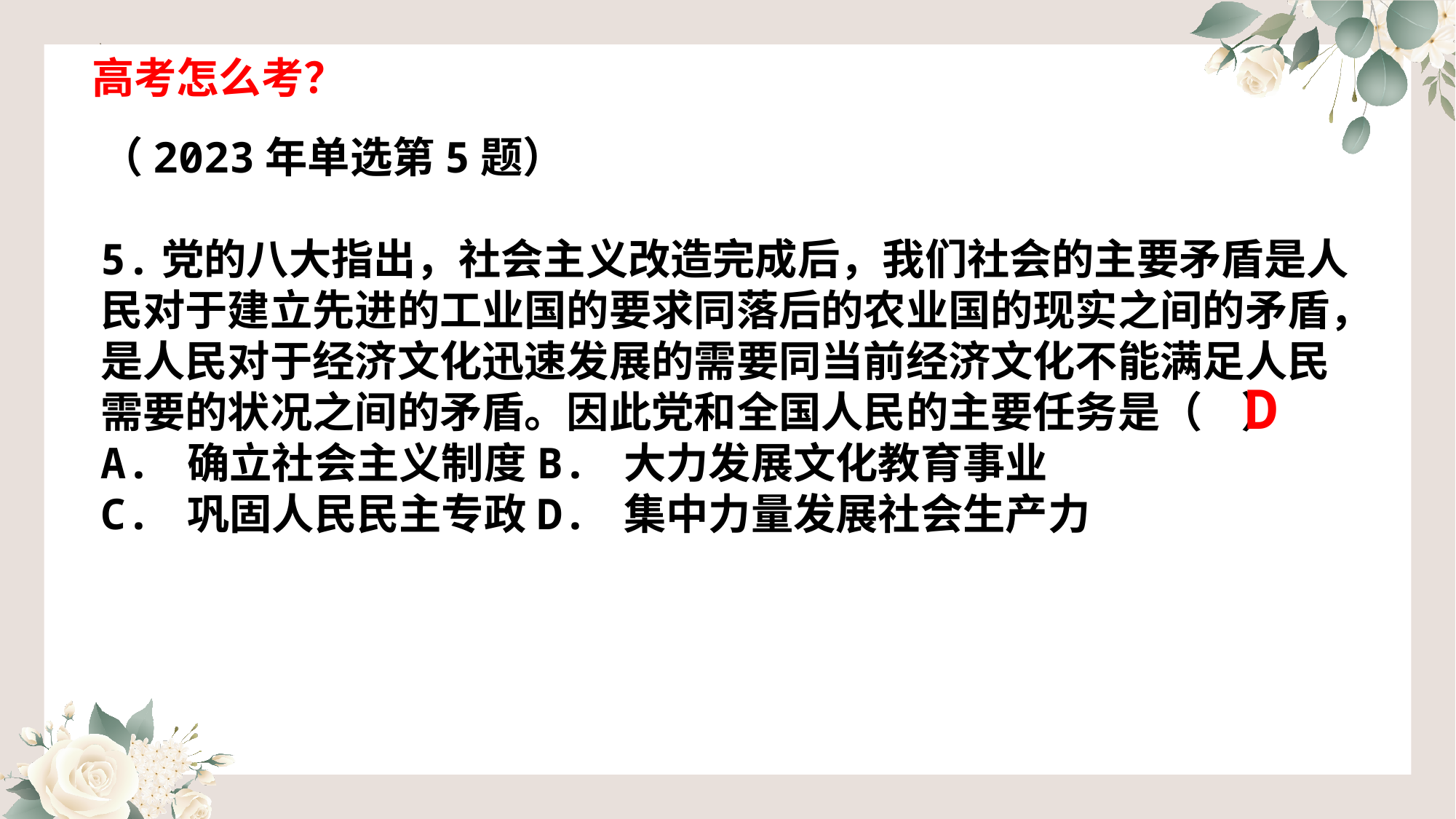

高考怎么考？
（2023年单选第5题）

5.党的八大指出，社会主义改造完成后，我们社会的主要矛盾是人民对于建立先进的工业国的要求同落后的农业国的现实之间的矛盾，是人民对于经济文化迅速发展的需要同当前经济文化不能满足人民需要的状况之间的矛盾。因此党和全国人民的主要任务是（    ）
A. 确立社会主义制度	B. 大力发展文化教育事业
C. 巩固人民民主专政	D. 集中力量发展社会生产力
D